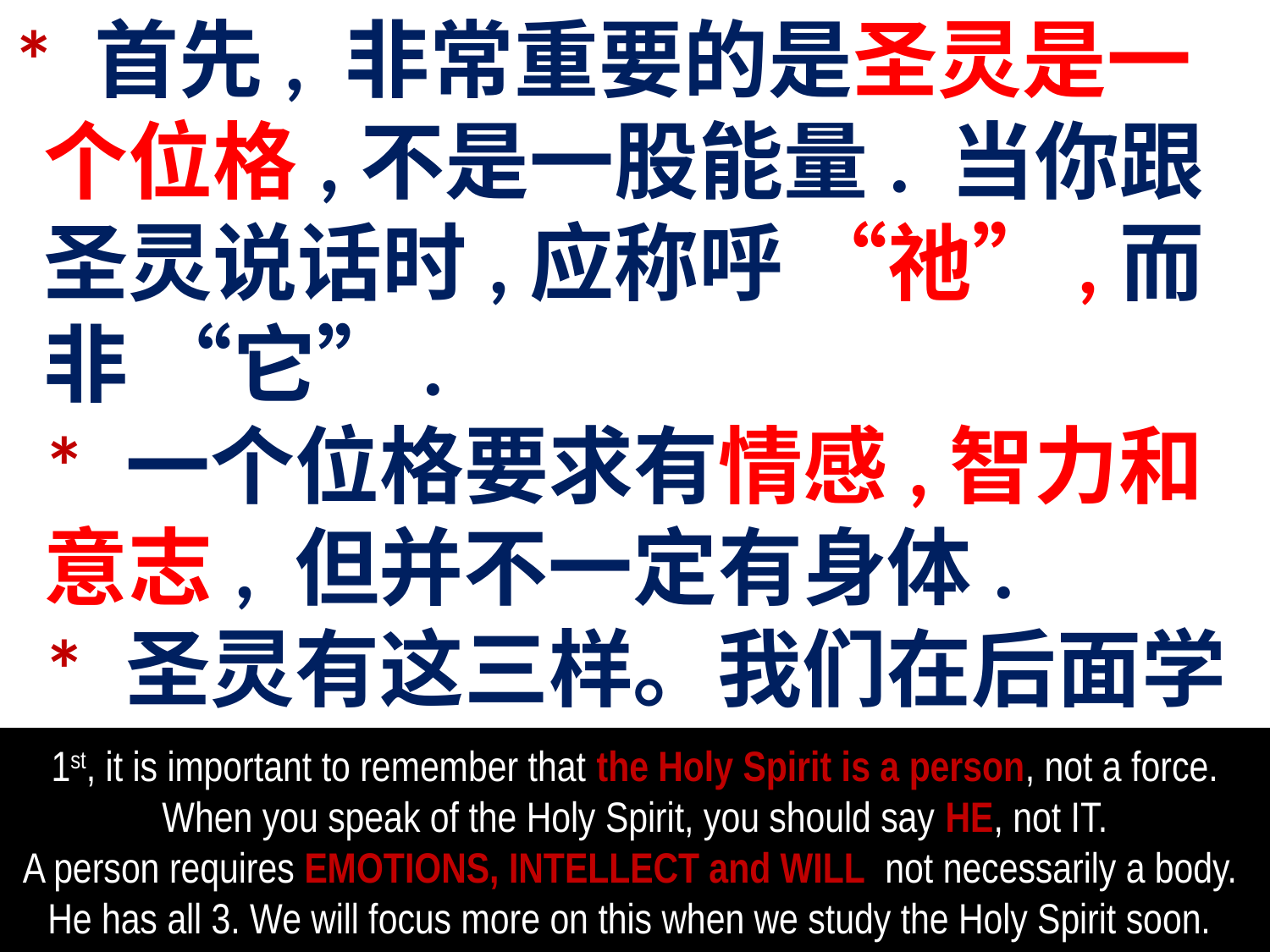

# * 首先, 非常重要的是圣灵是一个位格,不是一股能量. 当你跟圣灵说话时,应称呼 “祂”,而非 “它”. * 一个位格要求有情感,智力和意志, 但并不一定有身体. * 圣灵有这三样。我们在后面学习圣灵的时候会重点谈到。
1st, it is important to remember that the Holy Spirit is a person, not a force.
When you speak of the Holy Spirit, you should say HE, not IT.
A person requires EMOTIONS, INTELLECT and WILL, not necessarily a body.
He has all 3. We will focus more on this when we study the Holy Spirit soon.